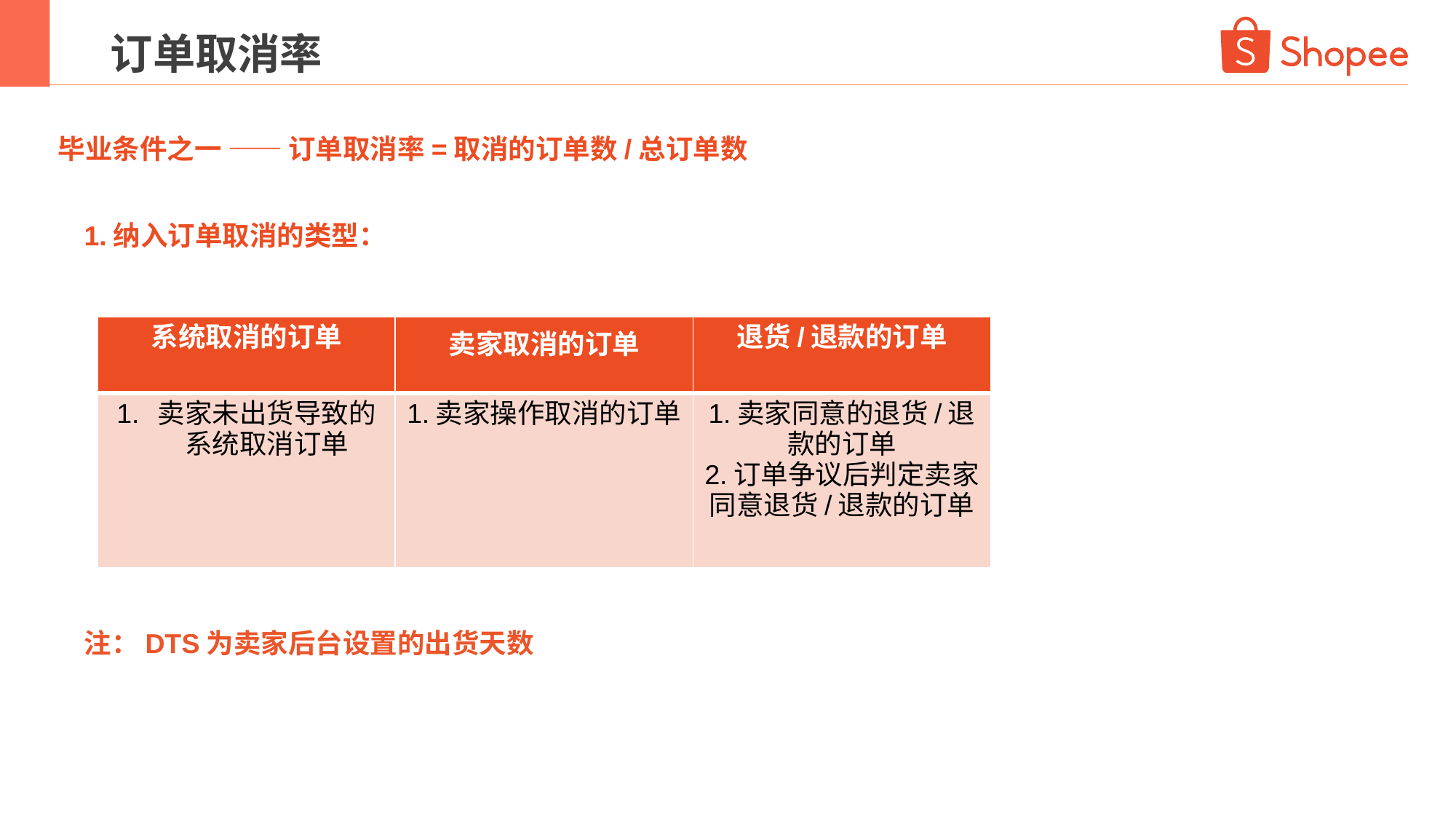

订单取消率
毕业条件之一 —— 订单取消率=取消的订单数/总订单数
1.纳入订单取消的类型：
| 系统取消的订单 | 卖家取消的订单 | 退货/退款的订单 |
| --- | --- | --- |
| 卖家未出货导致的系统取消订单 | 1.卖家操作取消的订单 | 1.卖家同意的退货/退款的订单 2.订单争议后判定卖家同意退货/退款的订单 |
注：DTS为卖家后台设置的出货天数